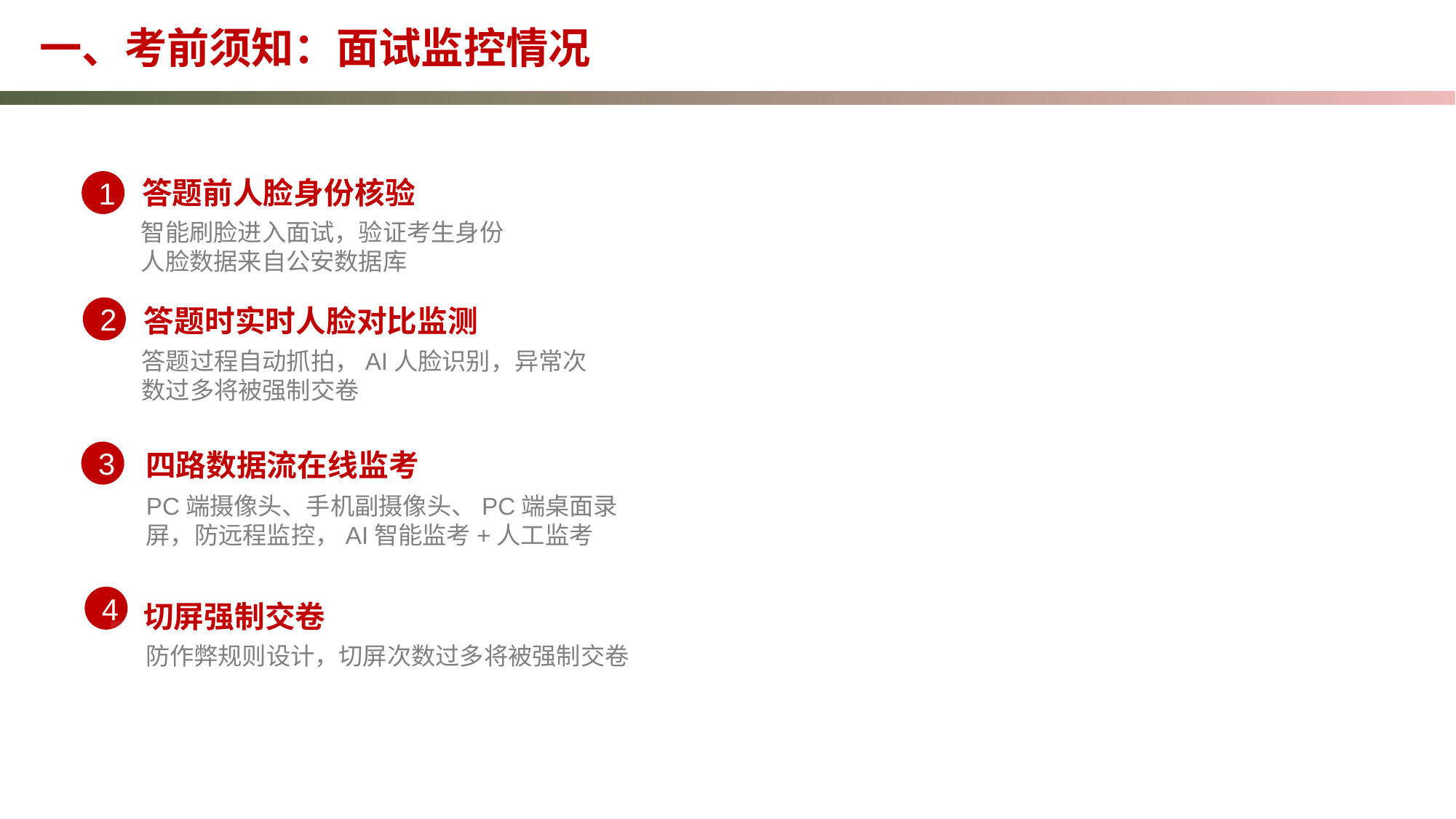

一、考前须知：面试监控情况
答题前人脸身份核验
1

智能刷脸进入面试，验证考生身份
人脸数据来自公安数据库

答题时实时人脸对比监测
2
答题过程自动抓拍，AI人脸识别，异常次数过多将被强制交卷

四路数据流在线监考
3

PC端摄像头、手机副摄像头、PC端桌面录屏，防远程监控，AI智能监考+人工监考
4
切屏强制交卷

防作弊规则设计，切屏次数过多将被强制交卷